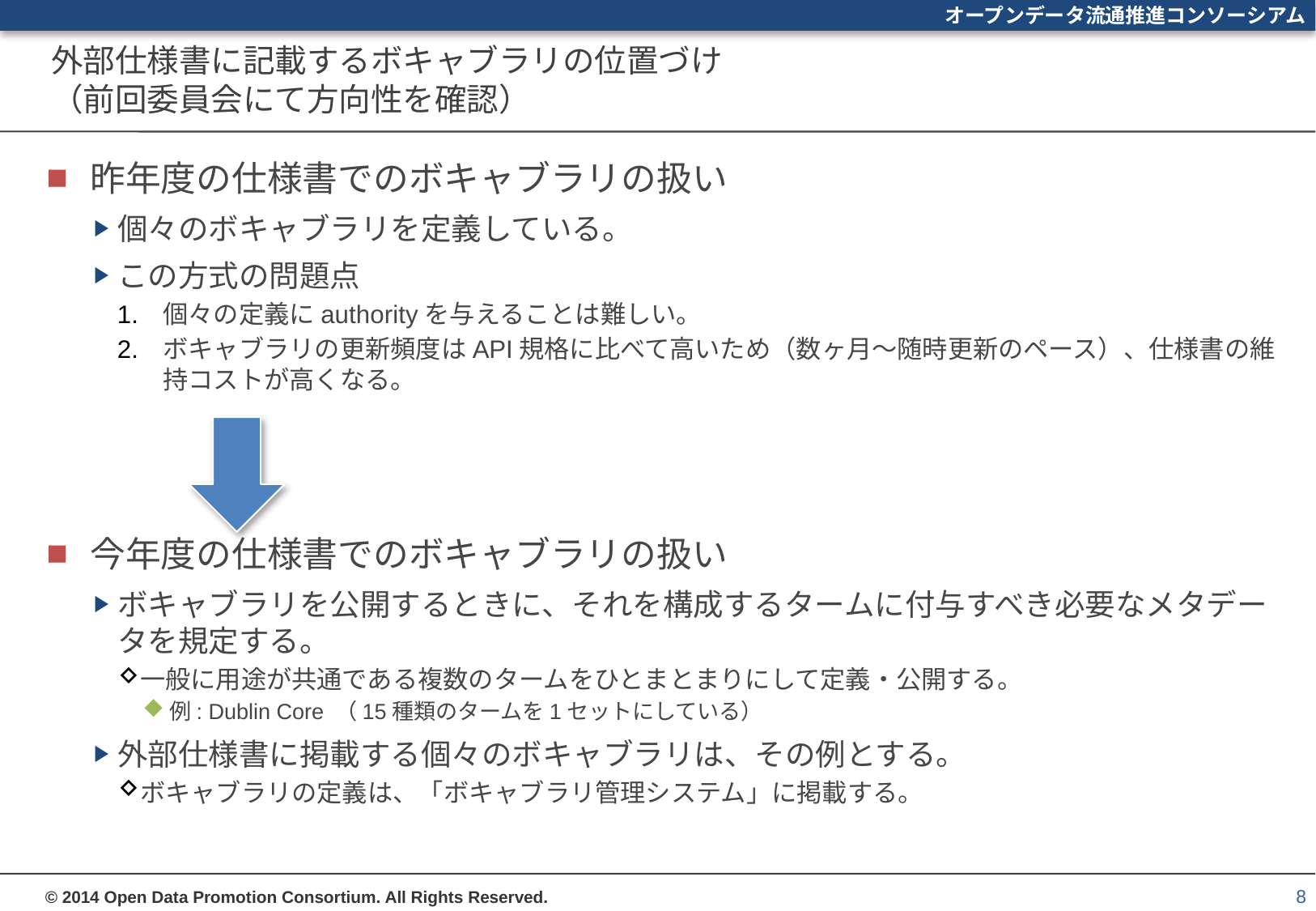

# 外部仕様書に記載するボキャブラリの位置づけ （前回委員会にて方向性を確認）
昨年度の仕様書でのボキャブラリの扱い
個々のボキャブラリを定義している。
この方式の問題点
個々の定義にauthorityを与えることは難しい。
ボキャブラリの更新頻度はAPI規格に比べて高いため（数ヶ月～随時更新のペース）、仕様書の維持コストが高くなる。

今年度の仕様書でのボキャブラリの扱い
ボキャブラリを公開するときに、それを構成するタームに付与すべき必要なメタデータを規定する。
一般に用途が共通である複数のタームをひとまとまりにして定義・公開する。
例: Dublin Core （15種類のタームを1セットにしている）
外部仕様書に掲載する個々のボキャブラリは、その例とする。
ボキャブラリの定義は、「ボキャブラリ管理システム」に掲載する。

8